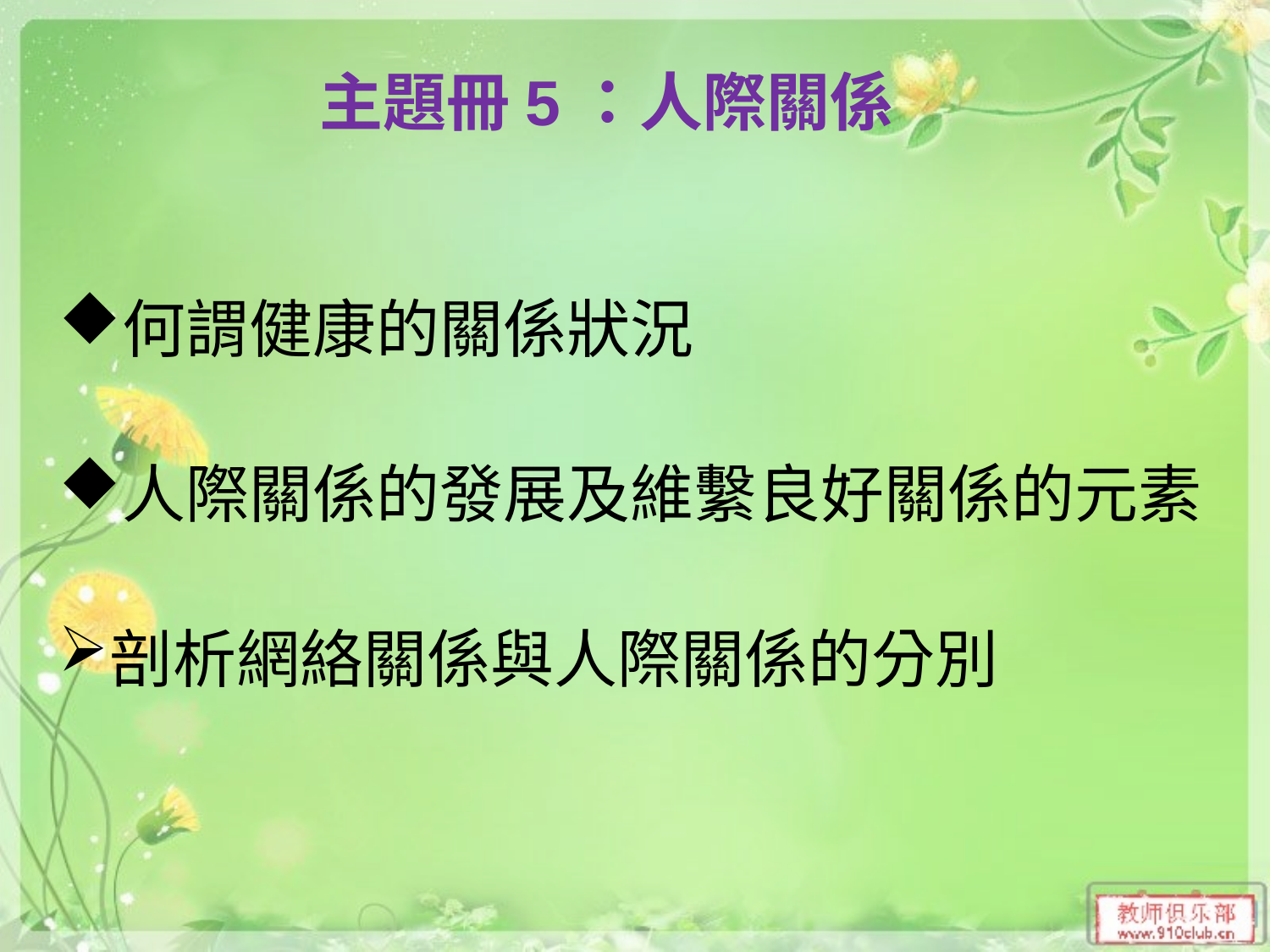

主題冊5：人際關係
何謂健康的關係狀況
人際關係的發展及維繫良好關係的元素
剖析網絡關係與人際關係的分別